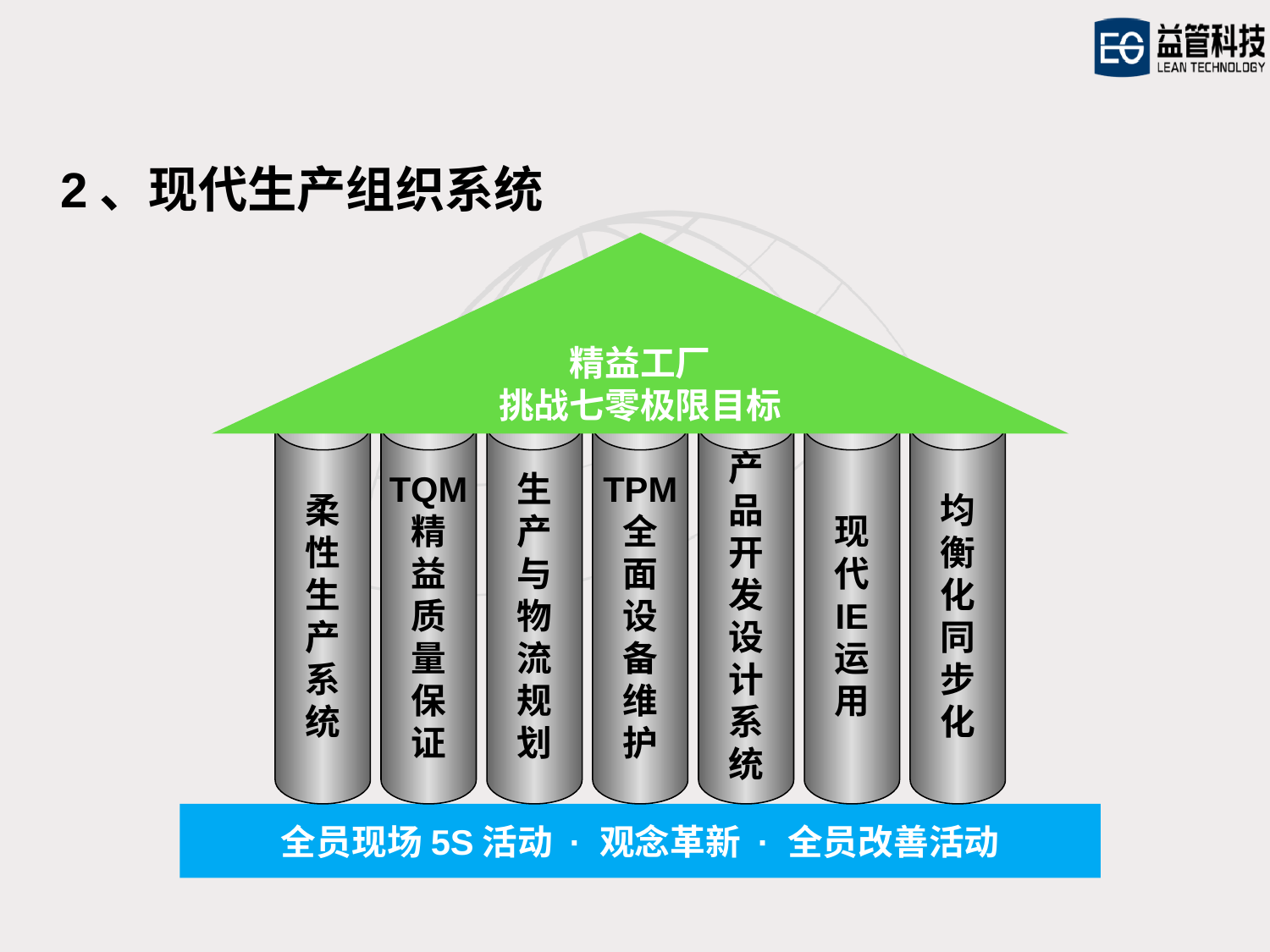

2、现代生产组织系统
精益工厂
挑战七零极限目标
柔
性
生
产
系
统
TQM
精
益
质
量
保
证
生
产
与
物
流
规
划
TPM
全
面
设
备
维
护
产
品
开
发
设
计
系
统
现
代
IE
运
用
均
衡
化
同
步
化
全员现场5S活动 · 观念革新 · 全员改善活动